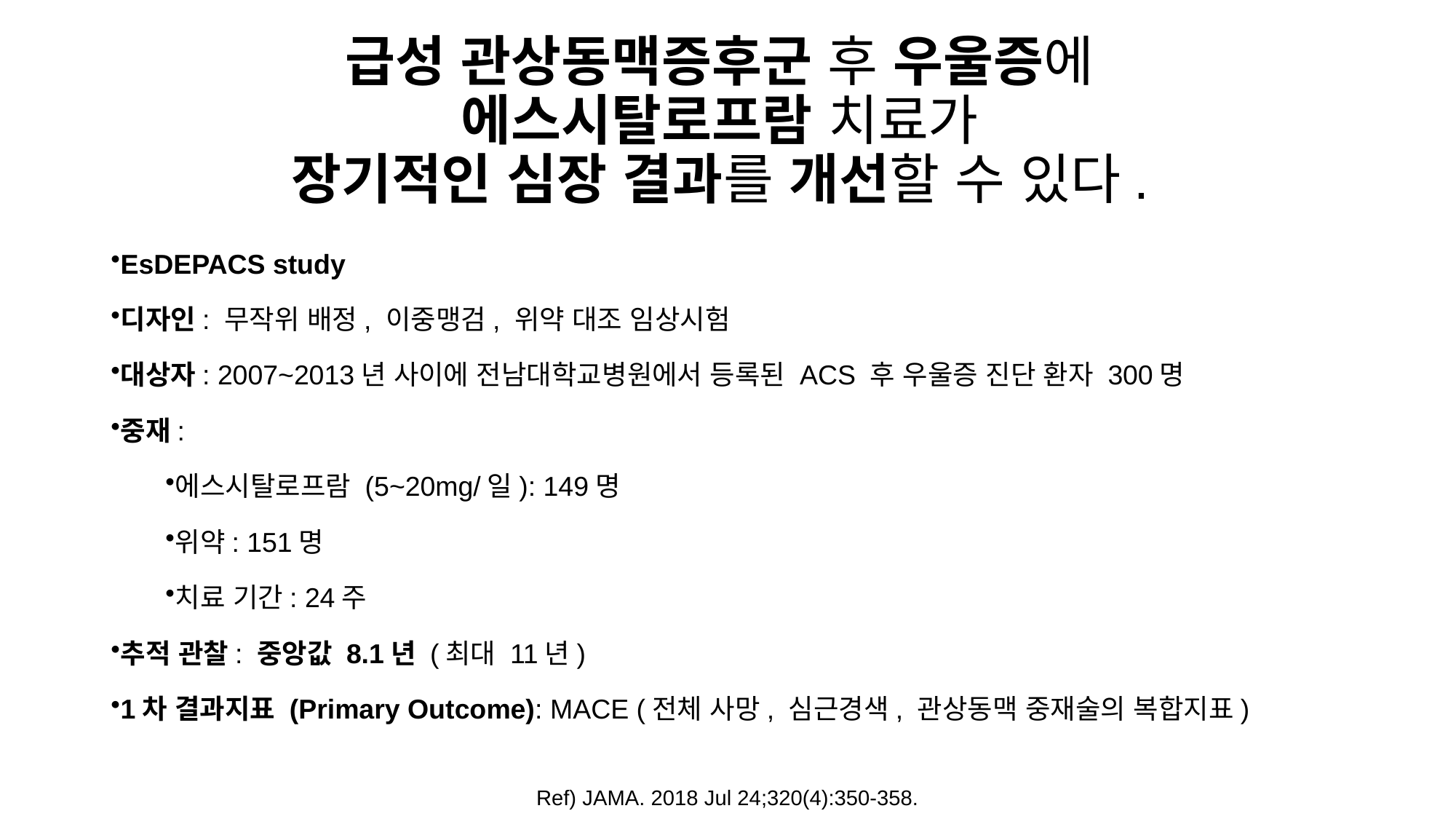

# 급성 관상동맥증후군 후 우울증에 에스시탈로프람 치료가 장기적인 심장 결과를 개선할 수 있다.
EsDEPACS study
디자인: 무작위 배정, 이중맹검, 위약 대조 임상시험
대상자: 2007~2013년 사이에 전남대학교병원에서 등록된 ACS 후 우울증 진단 환자 300명
중재:
에스시탈로프람 (5~20mg/일): 149명
위약: 151명
치료 기간: 24주
추적 관찰: 중앙값 8.1년 (최대 11년)
1차 결과지표 (Primary Outcome): MACE (전체 사망, 심근경색, 관상동맥 중재술의 복합지표)

Ref) JAMA. 2018 Jul 24;320(4):350-358.